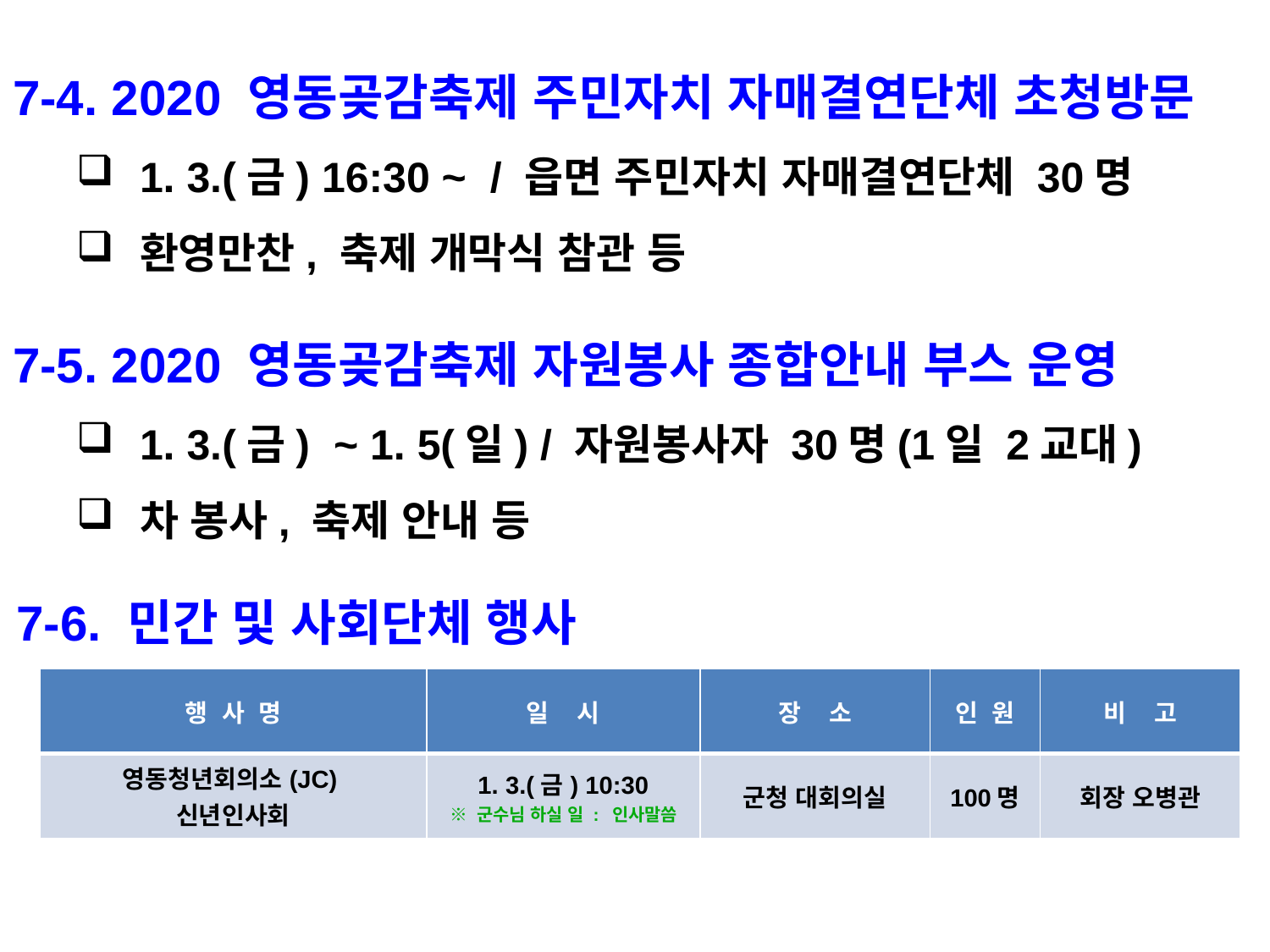

7-4. 2020 영동곶감축제 주민자치 자매결연단체 초청방문
1. 3.(금) 16:30 ~  / 읍면 주민자치 자매결연단체 30명
환영만찬, 축제 개막식 참관 등

7-5. 2020 영동곶감축제 자원봉사 종합안내 부스 운영
1. 3.(금)  ~ 1. 5(일) / 자원봉사자 30명(1일 2교대)
차 봉사, 축제 안내 등
 7-6. 민간 및 사회단체 행사
| 행 사 명 | 일 시 | 장 소 | 인 원 | 비 고 |
| --- | --- | --- | --- | --- |
| 영동청년회의소(JC) 신년인사회 | 1. 3.(금) 10:30 ※ 군수님 하실 일 : 인사말씀 | 군청 대회의실 | 100명 | 회장 오병관 |